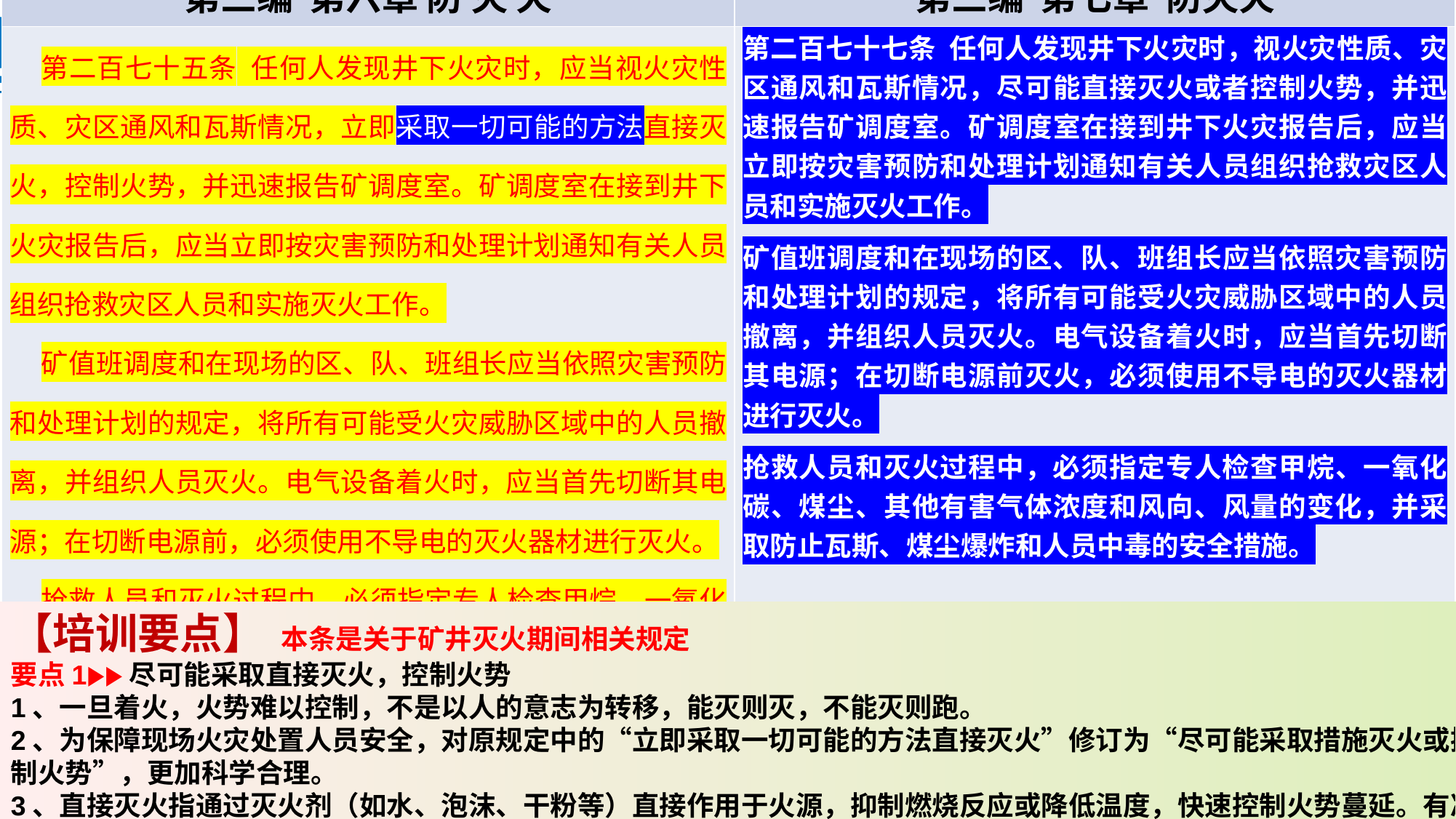

| 《煤矿安全规程》（2022版） | 《煤矿安全规程》（2025版） |
| --- | --- |
| 第三编 第六章 防 灭 火 | 第三编 第七章 防灭火 |
| 第二百七十五条 任何人发现井下火灾时，应当视火灾性质、灾区通风和瓦斯情况，立即采取一切可能的方法直接灭火，控制火势，并迅速报告矿调度室。矿调度室在接到井下火灾报告后，应当立即按灾害预防和处理计划通知有关人员组织抢救灾区人员和实施灭火工作。 矿值班调度和在现场的区、队、班组长应当依照灾害预防和处理计划的规定，将所有可能受火灾威胁区域中的人员撤离，并组织人员灭火。电气设备着火时，应当首先切断其电源；在切断电源前，必须使用不导电的灭火器材进行灭火。 抢救人员和灭火过程中，必须指定专人检查甲烷、一氧化碳、煤尘、其他有害气体浓度和风向、风量的变化，并采取防止瓦斯、煤尘爆炸和人员中毒的安全措施。 | 第二百七十七条 任何人发现井下火灾时，视火灾性质、灾区通风和瓦斯情况，尽可能直接灭火或者控制火势，并迅速报告矿调度室。矿调度室在接到井下火灾报告后，应当立即按灾害预防和处理计划通知有关人员组织抢救灾区人员和实施灭火工作。 矿值班调度和在现场的区、队、班组长应当依照灾害预防和处理计划的规定，将所有可能受火灾威胁区域中的人员撤离，并组织人员灭火。电气设备着火时，应当首先切断其电源；在切断电源前灭火，必须使用不导电的灭火器材进行灭火。 抢救人员和灭火过程中，必须指定专人检查甲烷、一氧化碳、煤尘、其他有害气体浓度和风向、风量的变化，并采取防止瓦斯、煤尘爆炸和人员中毒的安全措施。 |
【培训要点】  本条是关于矿井灭火期间相关规定
要点1▶▶尽可能采取直接灭火，控制火势
1、一旦着火，火势难以控制，不是以人的意志为转移，能灭则灭，不能灭则跑。
2、为保障现场火灾处置人员安全，对原规定中的“立即采取一切可能的方法直接灭火”修订为“尽可能采取措施灭火或控制火势”，更加科学合理。
3、直接灭火指通过灭火剂（如水、泡沫、干粉等）直接作用于火源，抑制燃烧反应或降低温度，快速控制火势蔓延。有冷却灭火法、窒息灭火法（泡沫灭火、二氧化碳 / 氮气灭火、）、化学抑制灭火法
4、直接灭火的限制与安全禁忌
（1）忌水物质火灾：如金属钾、钠、镁（与水反应生成氢气，可能爆炸），需用沙土或专用干粉；
（2）未切断电源的电气火灾：用水或普通泡沫可能导致触电，需用二氧化碳、干粉灭火器；
（3）密闭空间内的可燃气体火灾：直接灭火可能因气体未散尽导致复燃或爆炸，需先通风降低浓度。
（4）避免盲目扑救：火势超过可控范围（如楼层大面积燃烧、容器爆炸风险）时，立即撤离并等待专业消防力量。